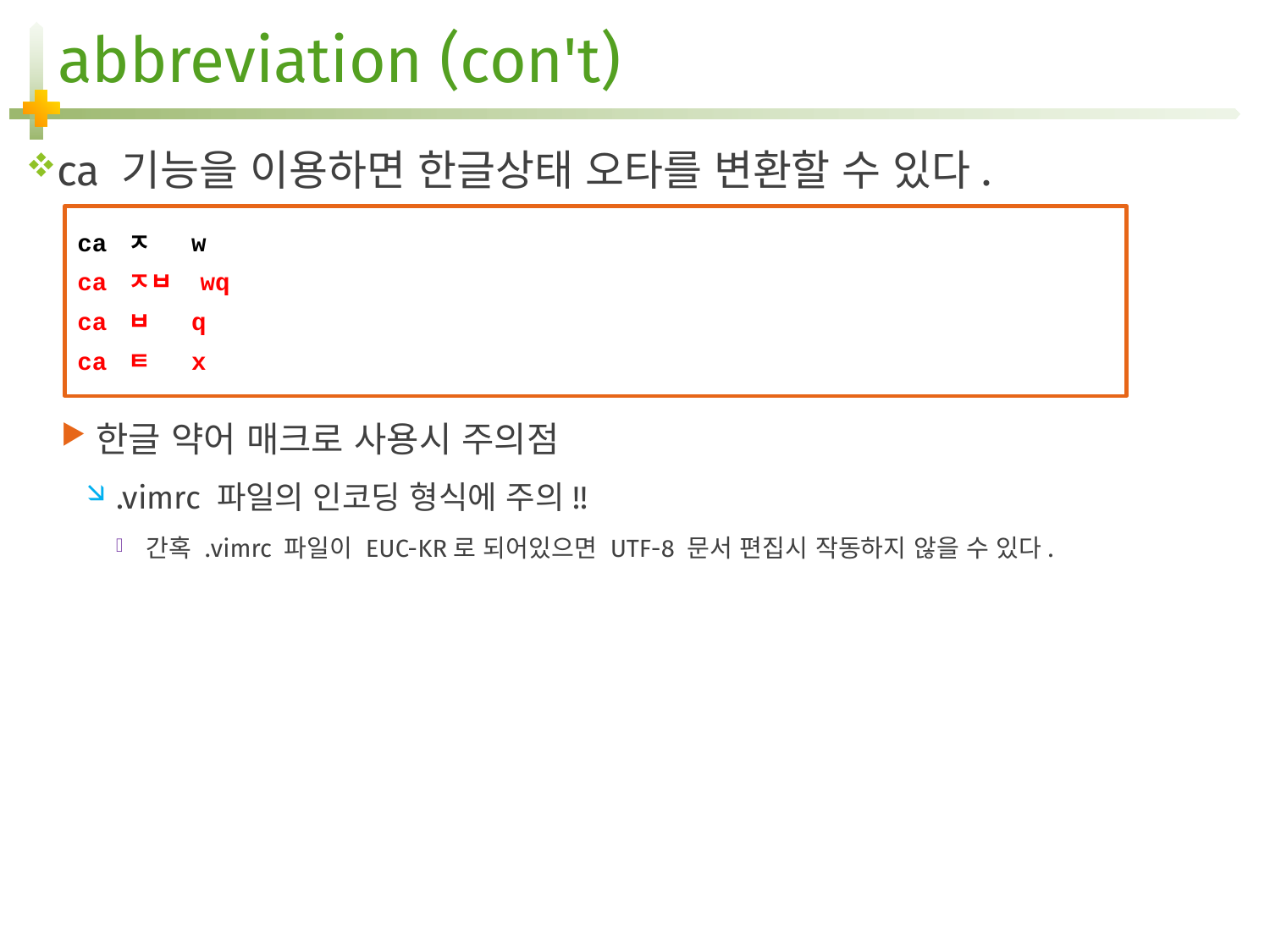

# abbreviation (con't)
ca 기능을 이용하면 한글상태 오타를 변환할 수 있다.

한글 약어 매크로 사용시 주의점
.vimrc 파일의 인코딩 형식에 주의!!
간혹 .vimrc 파일이 EUC-KR로 되어있으면 UTF-8 문서 편집시 작동하지 않을 수 있다.
ca ㅈ     w
ca ㅈㅂ   wq
ca ㅂ     q
ca ㅌ     x